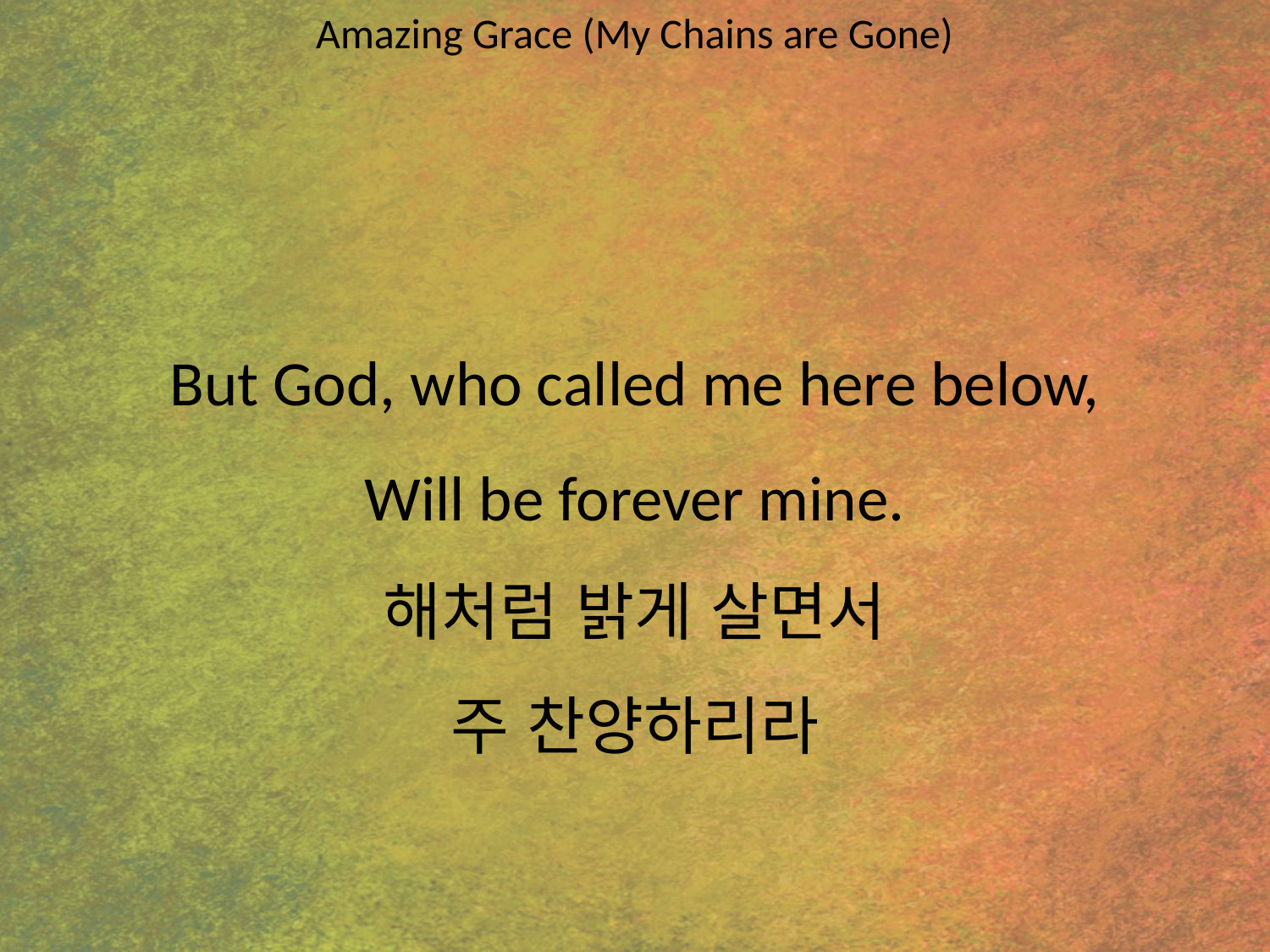

Amazing Grace (My Chains are Gone)
#
But God, who called me here below,
Will be forever mine.
해처럼 밝게 살면서
주 찬양하리라